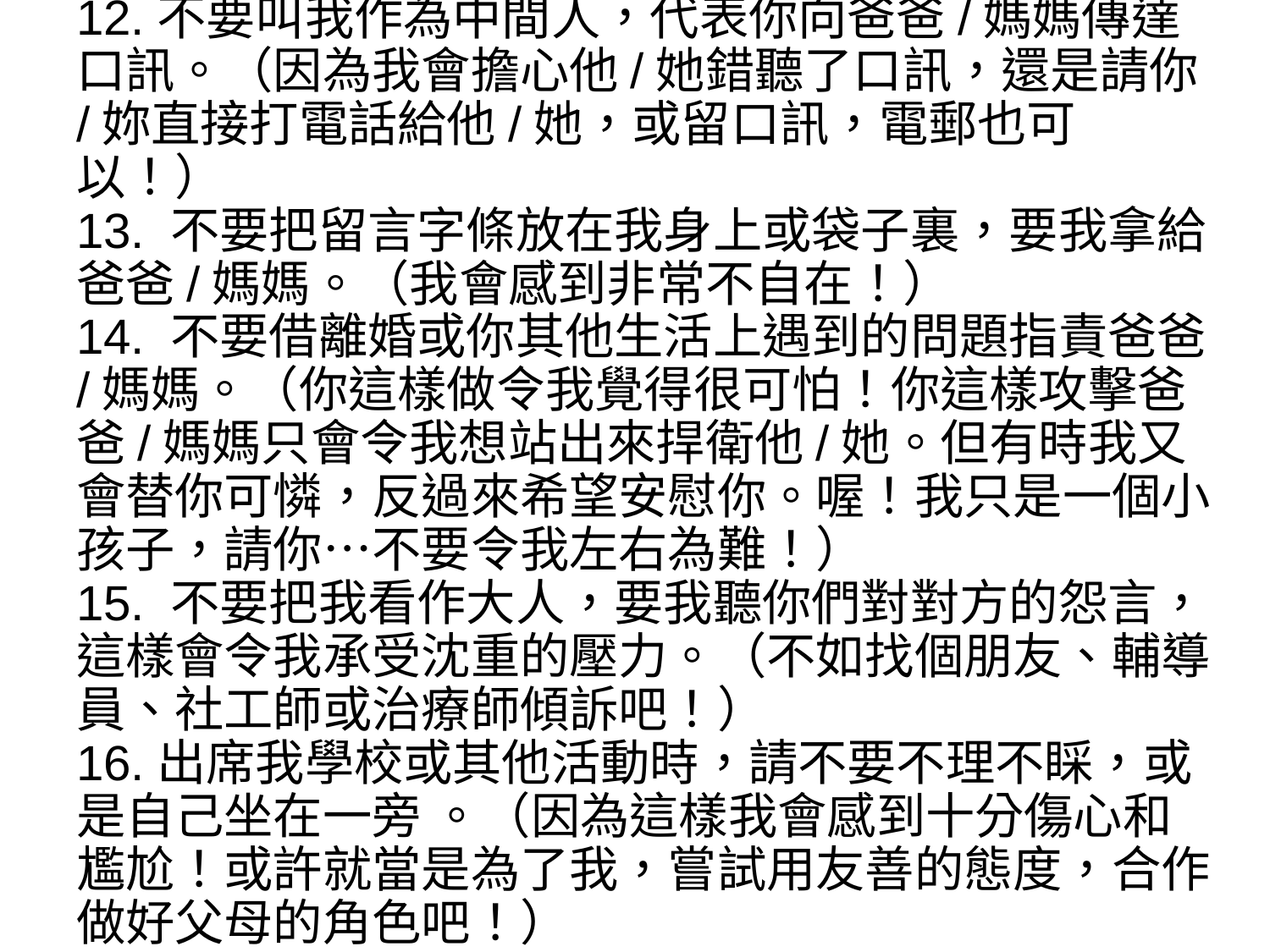

# 12.不要叫我作為中間人，代表你向爸爸/媽媽傳達口訊。（因為我會擔心他/她錯聽了口訊，還是請你/妳直接打電話給他/她，或留口訊，電郵也可以！） 13. 不要把留言字條放在我身上或袋子裏，要我拿給爸爸/媽媽。（我會感到非常不自在！） 14. 不要借離婚或你其他生活上遇到的問題指責爸爸/媽媽。（你這樣做令我覺得很可怕！你這樣攻擊爸爸/媽媽只會令我想站出來捍衛他/她。但有時我又會替你可憐，反過來希望安慰你。喔！我只是一個小孩子，請你…不要令我左右為難！） 15. 不要把我看作大人，要我聽你們對對方的怨言，這樣會令我承受沈重的壓力。（不如找個朋友、輔導員、社工師或治療師傾訴吧！） 16.出席我學校或其他活動時，請不要不理不睬，或是自己坐在一旁 。（因為這樣我會感到十分傷心和尷尬！或許就當是為了我，嘗試用友善的態度，合作做好父母的角色吧！）